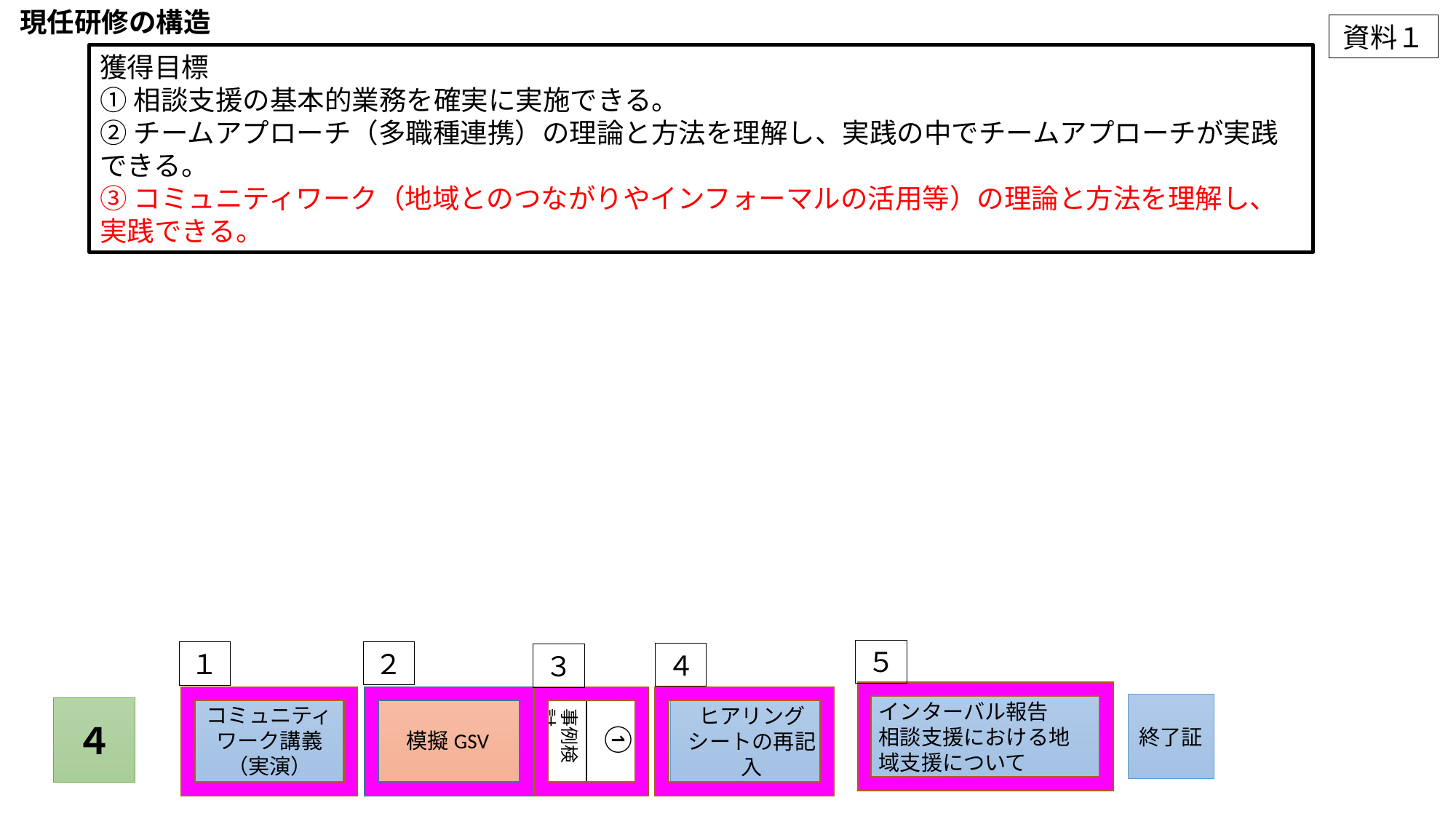

現任研修の構造
資料１
獲得目標
①相談支援の基本的業務を確実に実施できる。
②チームアプローチ（多職種連携）の理論と方法を理解し、実践の中でチームアプローチが実践できる。
③コミュニティワーク（地域とのつながりやインフォーマルの活用等）の理論と方法を理解し、実践できる。
５
２
１
４
３

インターバル報告
相談支援における地域支援について
終了証
４
コミュニティワーク講義（実演）
模擬GSV
①
事例検討
ヒアリングシートの再記入